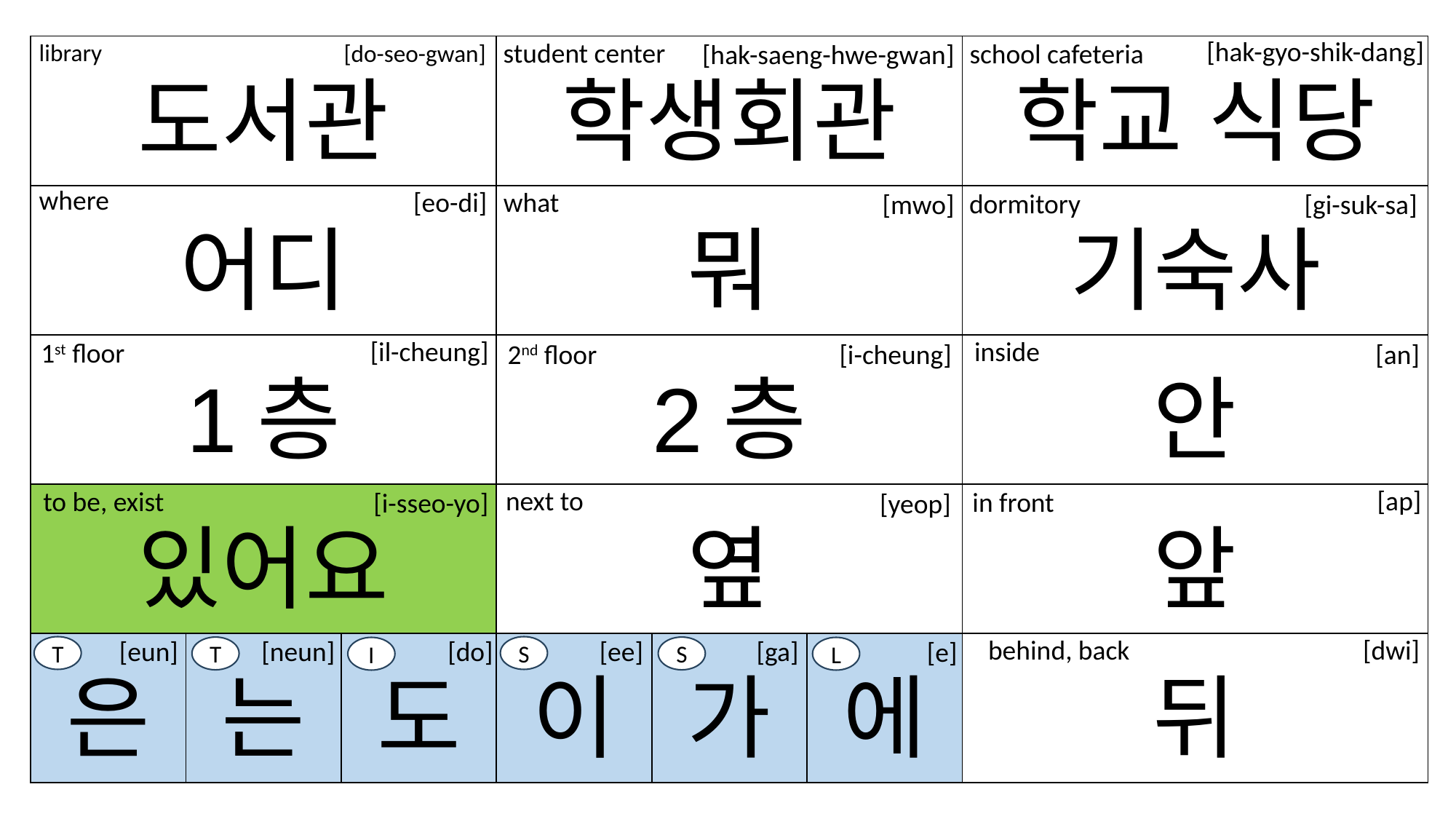

[hak-gyo-shik-dang]
student center
school cafeteria
library
[hak-saeng-hwe-gwan]
[do-seo-gwan]
| 도서관 |  |  | 학생회관 |  |  | 학교 식당 |
| --- | --- | --- | --- | --- | --- | --- |
| 어디 |  |  | 뭐 |  |  | 기숙사 |
| 1층 |  |  | 2층 |  |  | 안 |
| 있어요 |  |  | 옆 |  |  | 앞 |
| 은 | 는 | 도 | 이 | 가 | 에 | 뒤 |
where
[eo-di]
what
dormitory
[gi-suk-sa]
[mwo]
[il-cheung]
inside
1st floor
[i-cheung]
2nd floor
[an]
[ap]
next to
to be, exist
in front
[i-sseo-yo]
[yeop]
behind, back
[dwi]
[eun]
[ee]
[neun]
[do]
[ga]
[e]
T
S
T
S
I
L